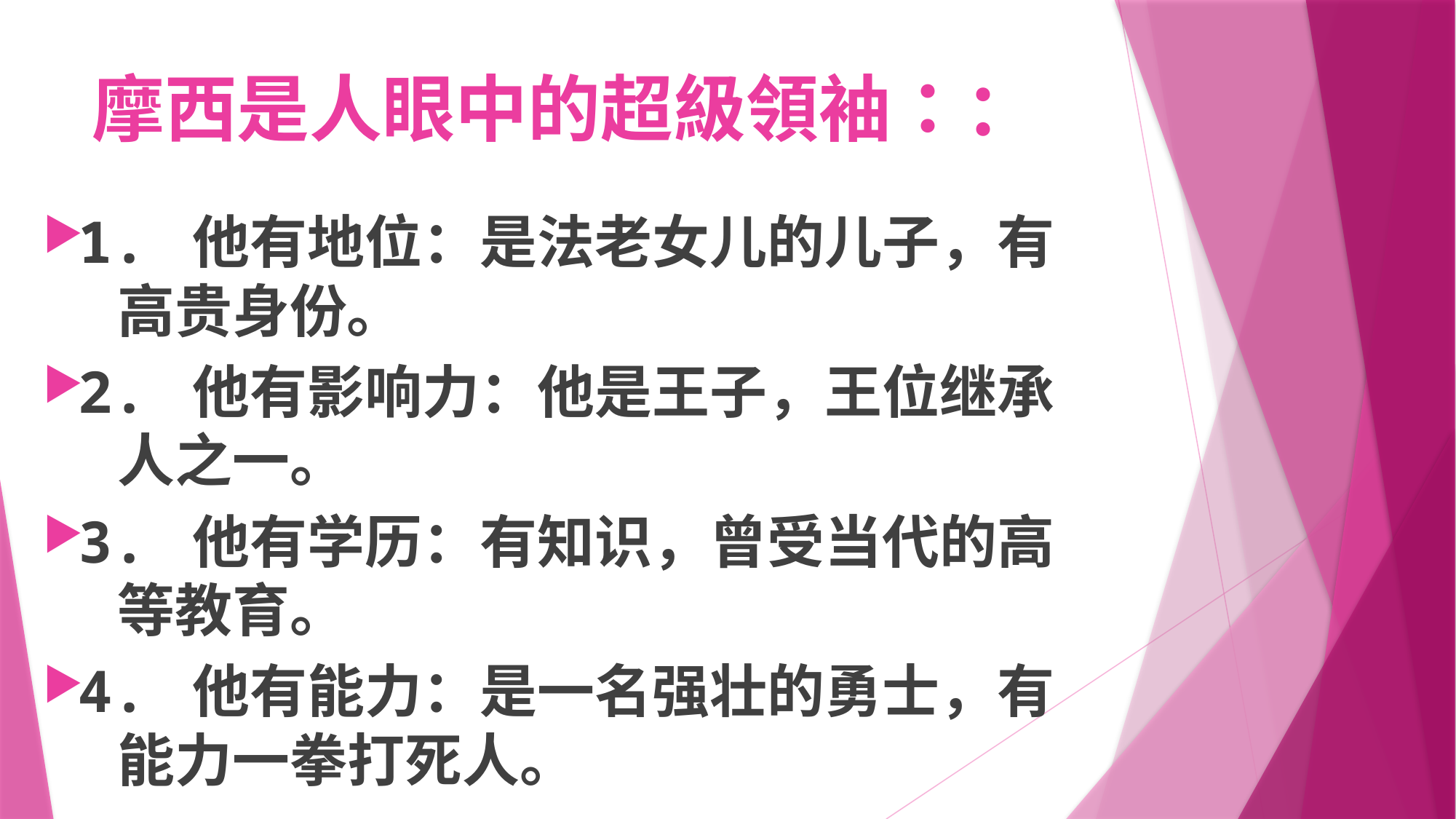

# 摩西是人眼中的超級領袖：：
1. 他有地位：是法老女儿的儿子，有
   高贵身份。
2. 他有影响力：他是王子，王位继承
   人之一。
3. 他有学历：有知识，曾受当代的高
   等教育。
4. 他有能力：是一名强壮的勇士，有
   能力一拳打死人。